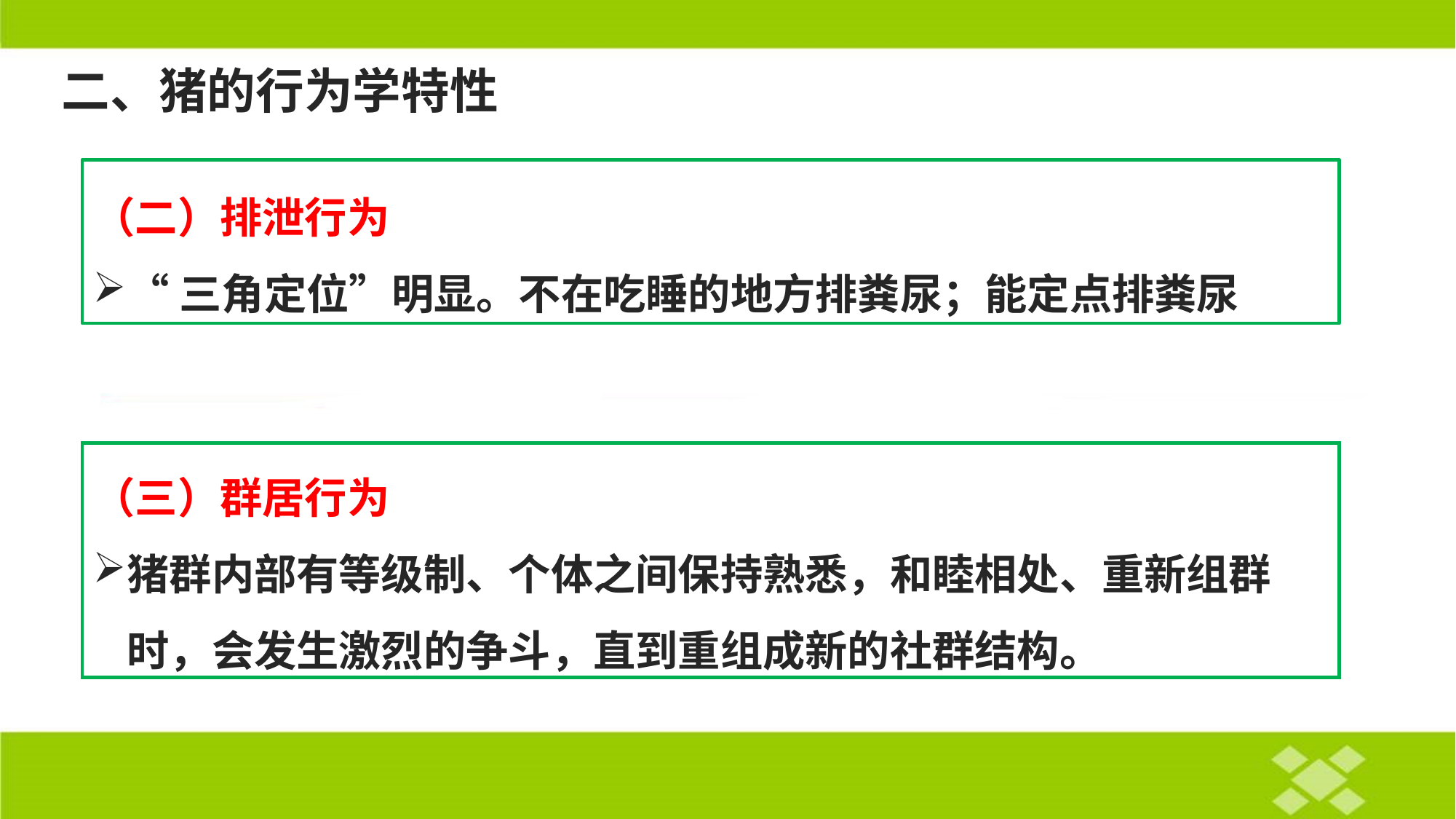

# 二、猪的行为学特性
（二）排泄行为
“三角定位”明显。不在吃睡的地方排粪尿；能定点排粪尿
（三）群居行为
猪群内部有等级制、个体之间保持熟悉，和睦相处、重新组群时，会发生激烈的争斗，直到重组成新的社群结构。